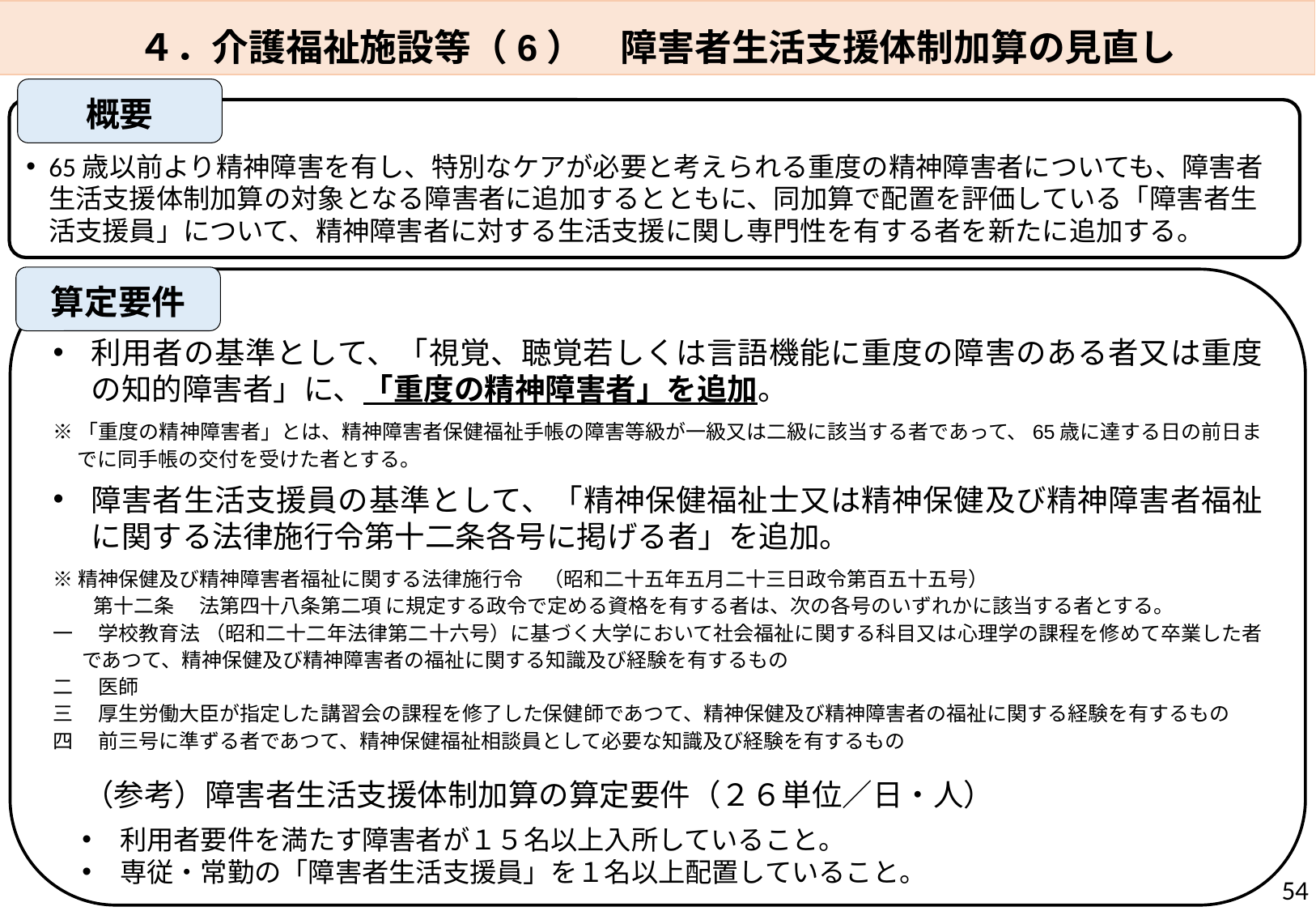

４．介護福祉施設等（6）　障害者生活支援体制加算の見直し
概要
65歳以前より精神障害を有し、特別なケアが必要と考えられる重度の精神障害者についても、障害者生活支援体制加算の対象となる障害者に追加するとともに、同加算で配置を評価している「障害者生活支援員」について、精神障害者に対する生活支援に関し専門性を有する者を新たに追加する。
算定要件

利用者の基準として、「視覚、聴覚若しくは言語機能に重度の障害のある者又は重度の知的障害者」に、「重度の精神障害者」を追加。
※「重度の精神障害者」とは、精神障害者保健福祉手帳の障害等級が一級又は二級に該当する者であって、65歳に達する日の前日までに同手帳の交付を受けた者とする。
障害者生活支援員の基準として、「精神保健福祉士又は精神保健及び精神障害者福祉に関する法律施行令第十二条各号に掲げる者」を追加。
※精神保健及び精神障害者福祉に関する法律施行令　（昭和二十五年五月二十三日政令第百五十五号）
　　第十二条 　法第四十八条第二項 に規定する政令で定める資格を有する者は、次の各号のいずれかに該当する者とする。
一 　学校教育法 （昭和二十二年法律第二十六号）に基づく大学において社会福祉に関する科目又は心理学の課程を修めて卒業した者であつて、精神保健及び精神障害者の福祉に関する知識及び経験を有するもの
二 　医師
三 　厚生労働大臣が指定した講習会の課程を修了した保健師であつて、精神保健及び精神障害者の福祉に関する経験を有するもの
四　 前三号に準ずる者であつて、精神保健福祉相談員として必要な知識及び経験を有するもの

　（参考）障害者生活支援体制加算の算定要件（２６単位／日・人）
利用者要件を満たす障害者が１５名以上入所していること。
専従・常勤の「障害者生活支援員」を１名以上配置していること。
54